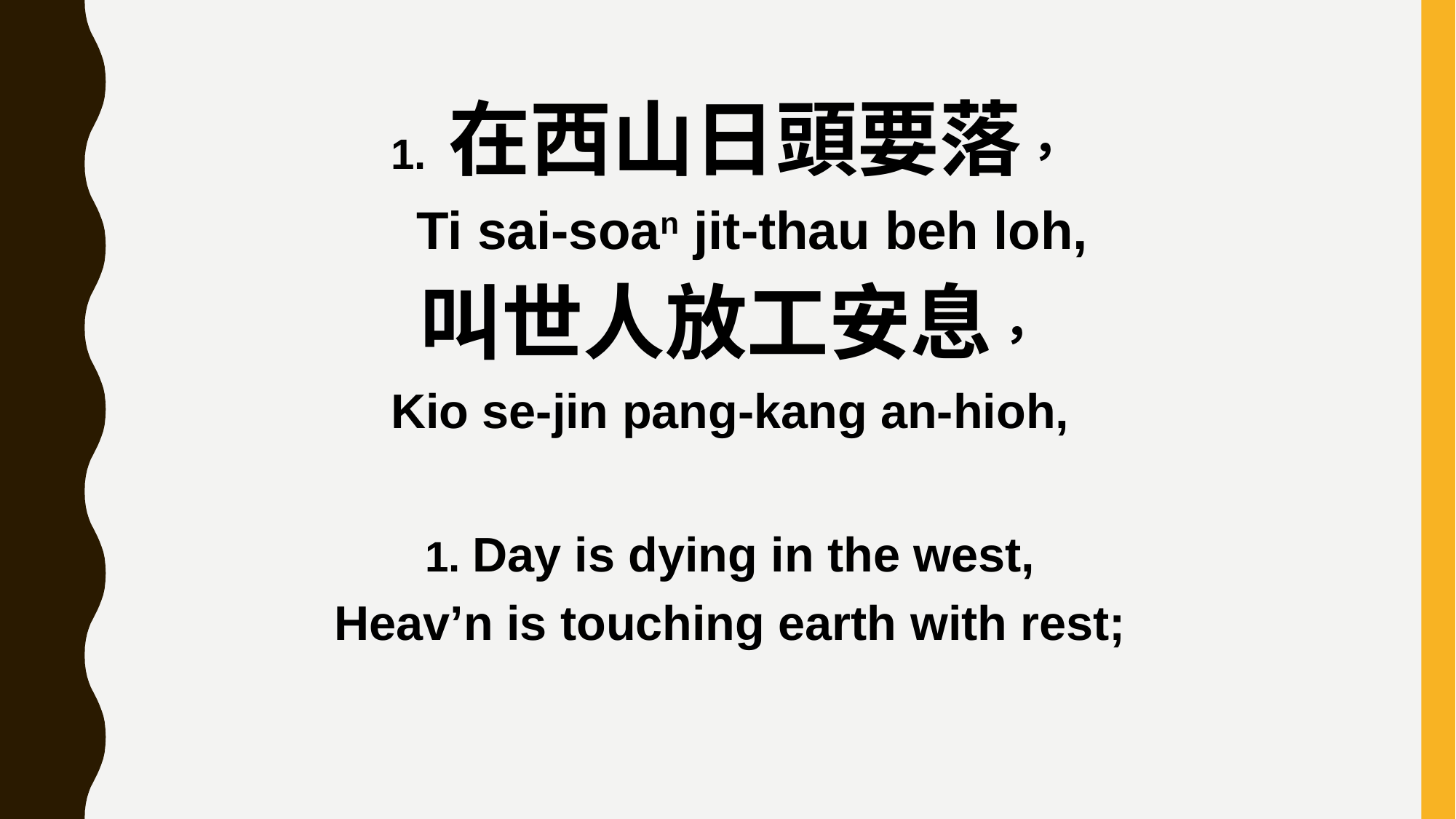

1. 在西山日頭要落，
   Ti sai-soan jit-thau beh loh,
叫世人放工安息，
Kio se-jin pang-kang an-hioh,

1. Day is dying in the west,
Heav’n is touching earth with rest;